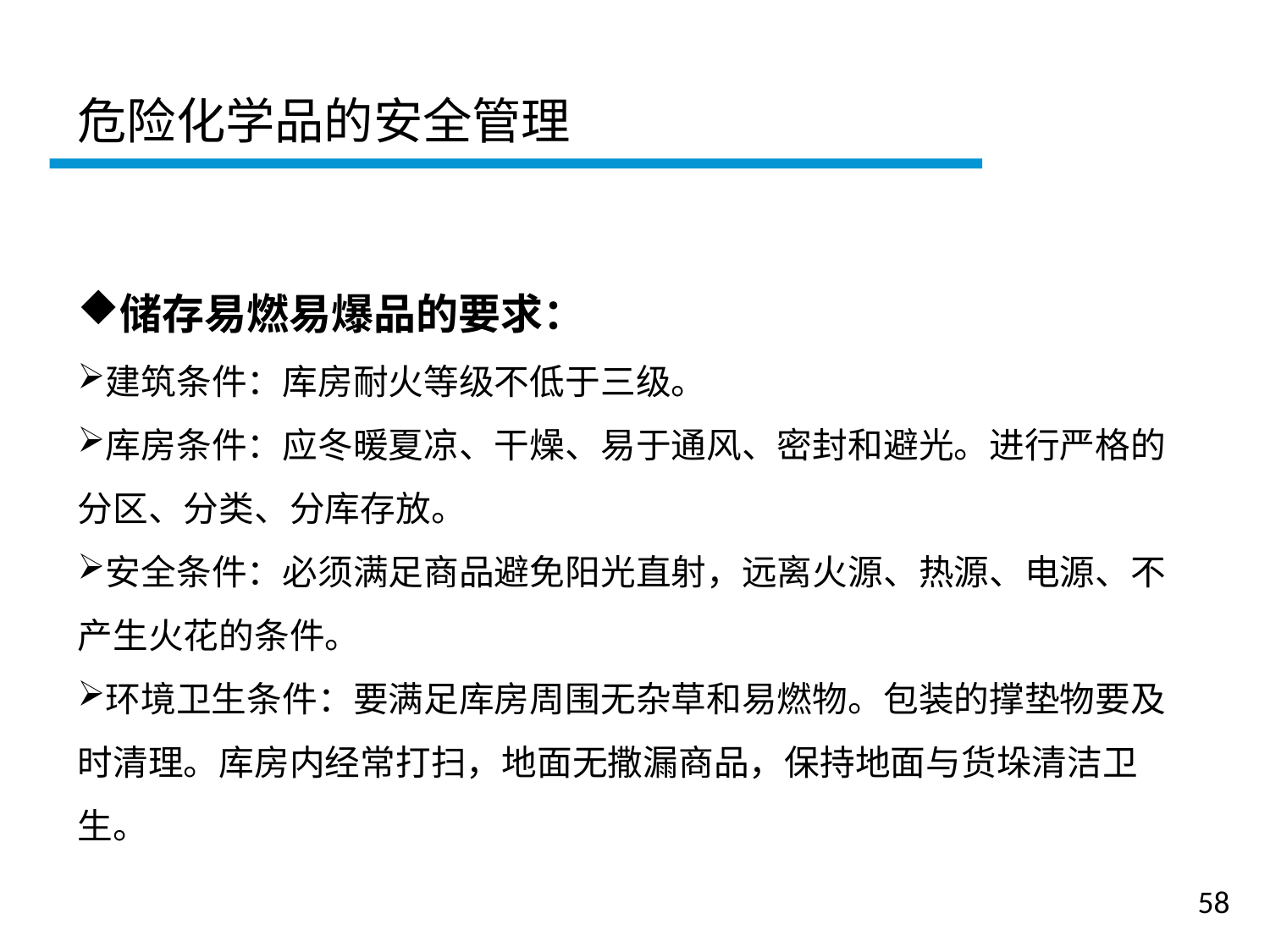

危险化学品的安全管理
一
储存易燃易爆品的要求：
建筑条件：库房耐火等级不低于三级。
库房条件：应冬暖夏凉、干燥、易于通风、密封和避光。进行严格的分区、分类、分库存放。
安全条件：必须满足商品避免阳光直射，远离火源、热源、电源、不产生火花的条件。
环境卫生条件：要满足库房周围无杂草和易燃物。包装的撑垫物要及时清理。库房内经常打扫，地面无撒漏商品，保持地面与货垛清洁卫生。